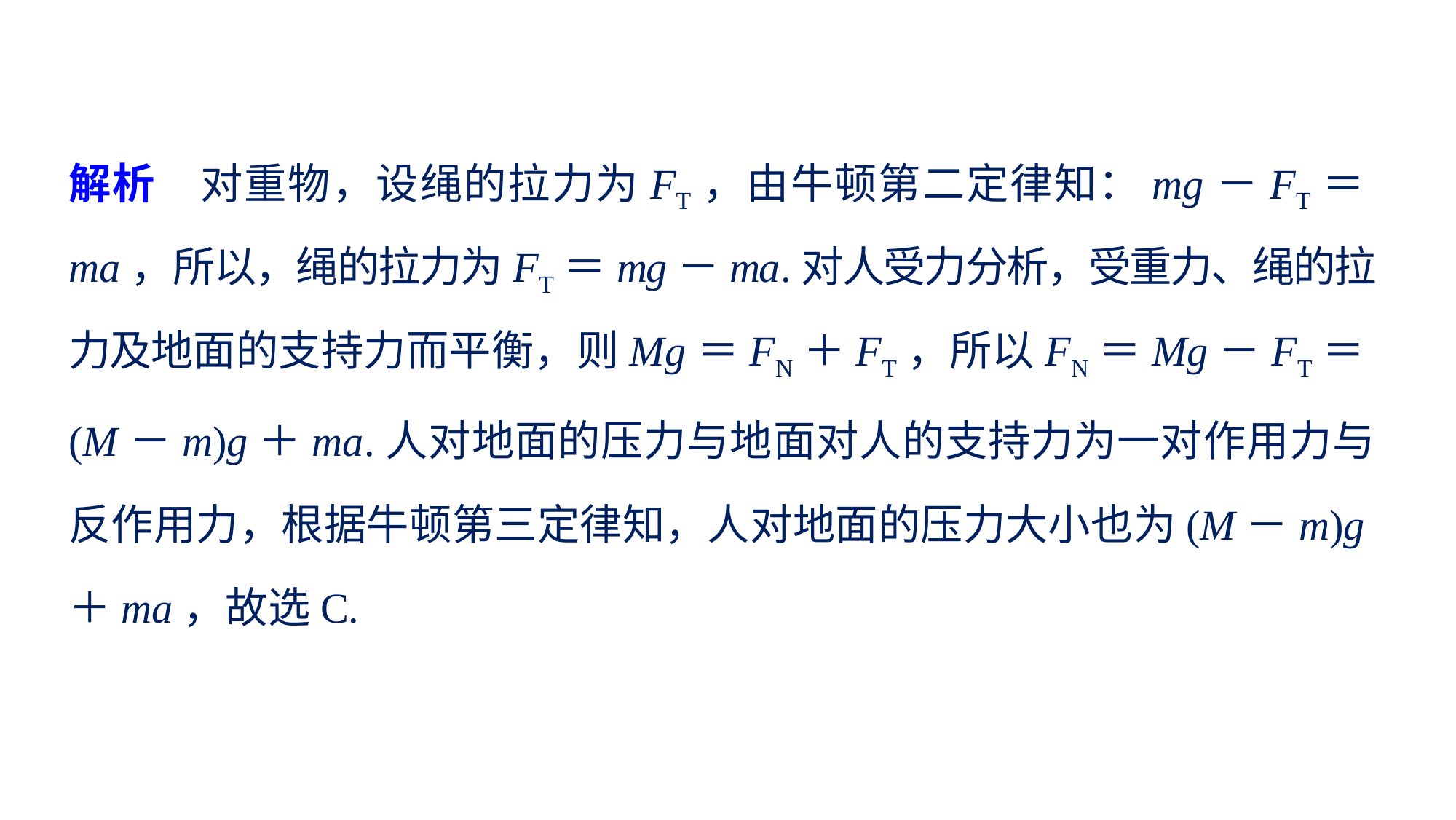

解析　对重物，设绳的拉力为FT，由牛顿第二定律知：mg－FT＝ma，所以，绳的拉力为FT＝mg－ma.对人受力分析，受重力、绳的拉力及地面的支持力而平衡，则Mg＝FN＋FT，所以FN＝Mg－FT＝(M－m)g＋ma.人对地面的压力与地面对人的支持力为一对作用力与反作用力，根据牛顿第三定律知，人对地面的压力大小也为(M－m)g＋ma，故选C.